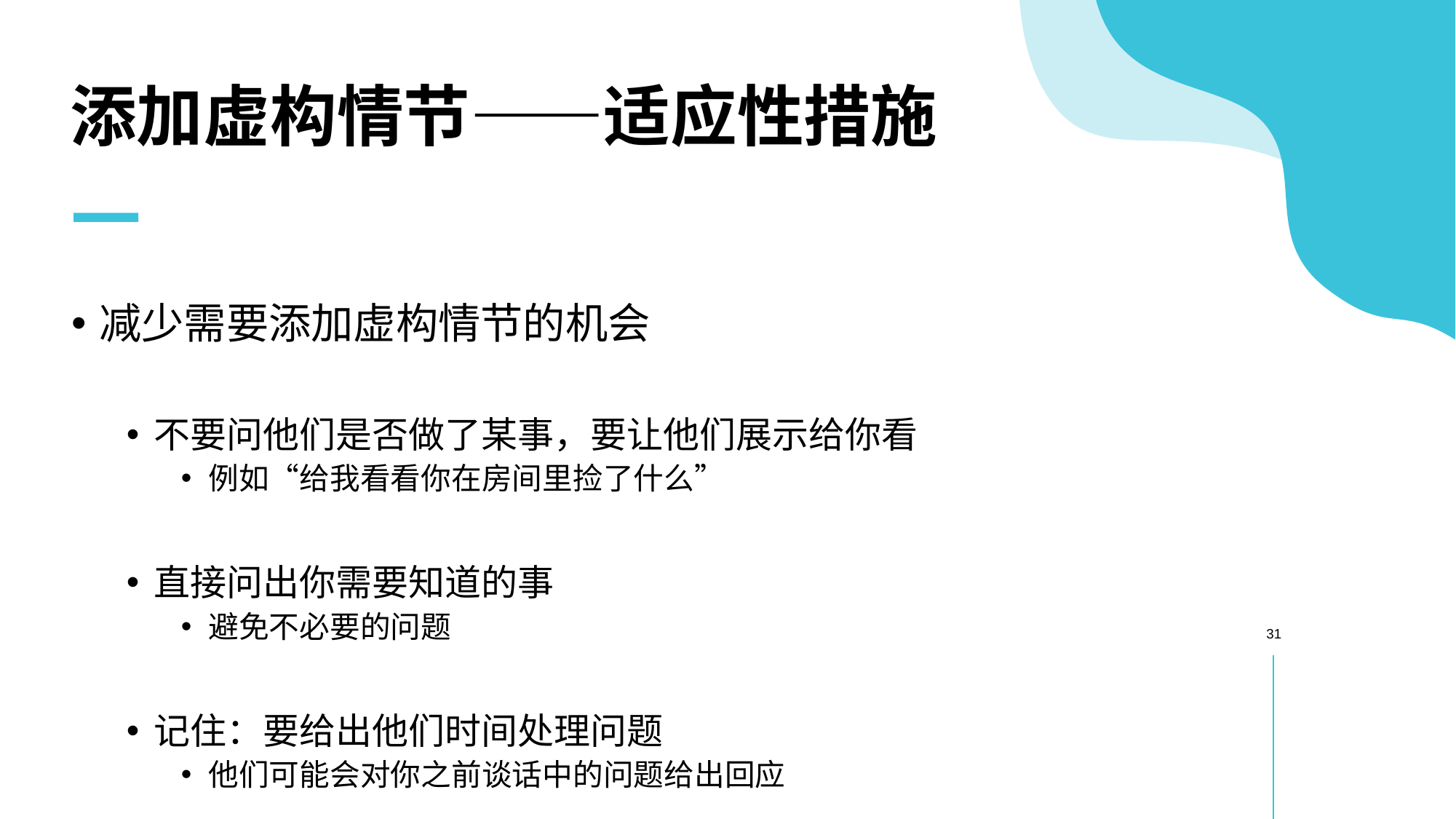

# 添加虚构情节——适应性措施

减少需要添加虚构情节的机会

不要问他们是否做了某事，要让他们展示给你看
例如“给我看看你在房间里捡了什么”

直接问出你需要知道的事
避免不必要的问题

记住：要给出他们时间处理问题
他们可能会对你之前谈话中的问题给出回应

31